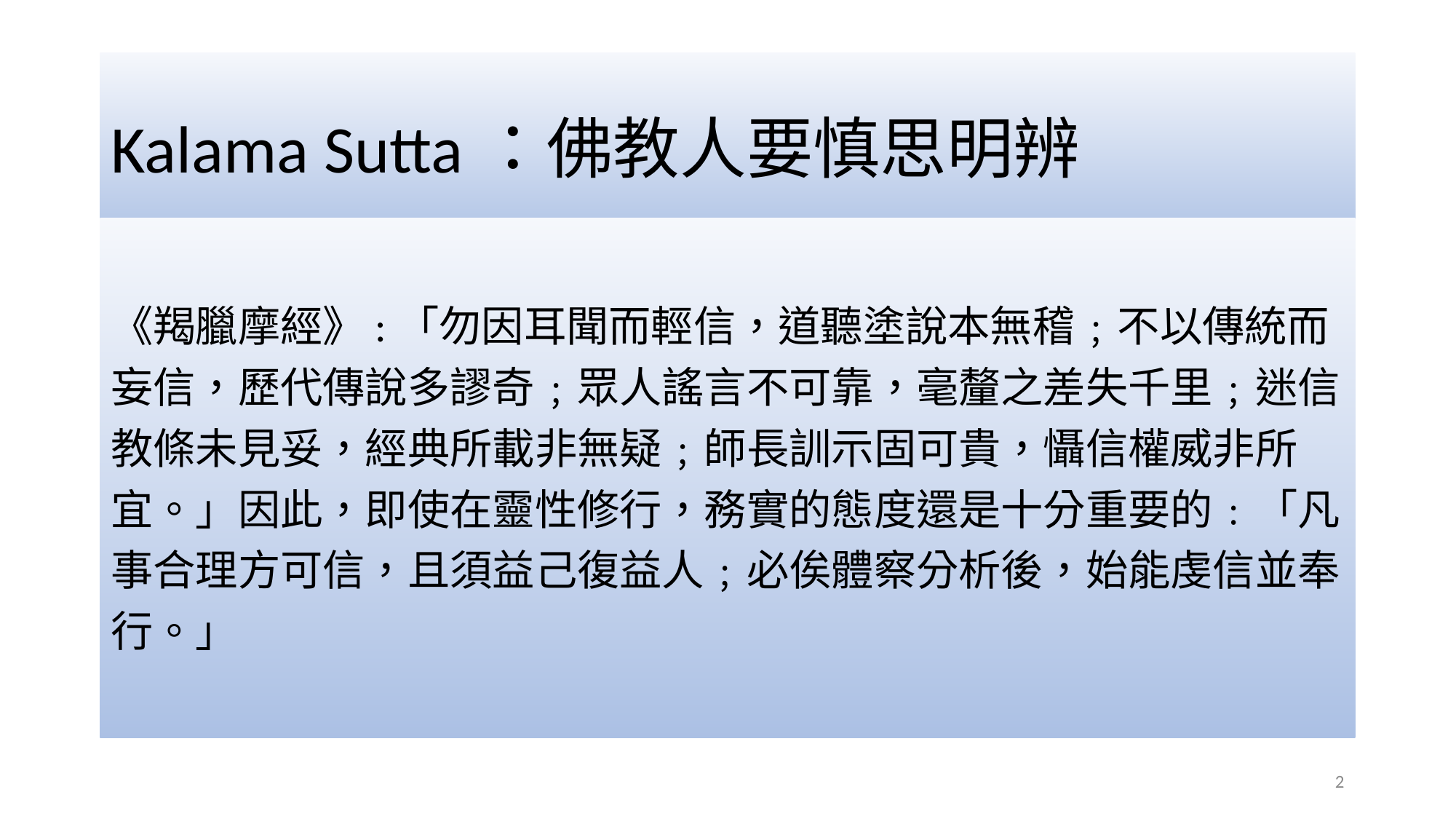

# Kalama Sutta：佛教人要慎思明辨

《羯臘摩經》:「勿因耳聞而輕信，道聽塗說本無稽﹔不以傳統而妄信，歷代傳說多謬奇﹔眾人謠言不可靠，毫釐之差失千里﹔迷信教條未見妥，經典所載非無疑﹔師長訓示固可貴，懾信權威非所宜。」因此，即使在靈性修行，務實的態度還是十分重要的﹕「凡事合理方可信，且須益己復益人﹔必俟體察分析後，始能虔信並奉行。」

2